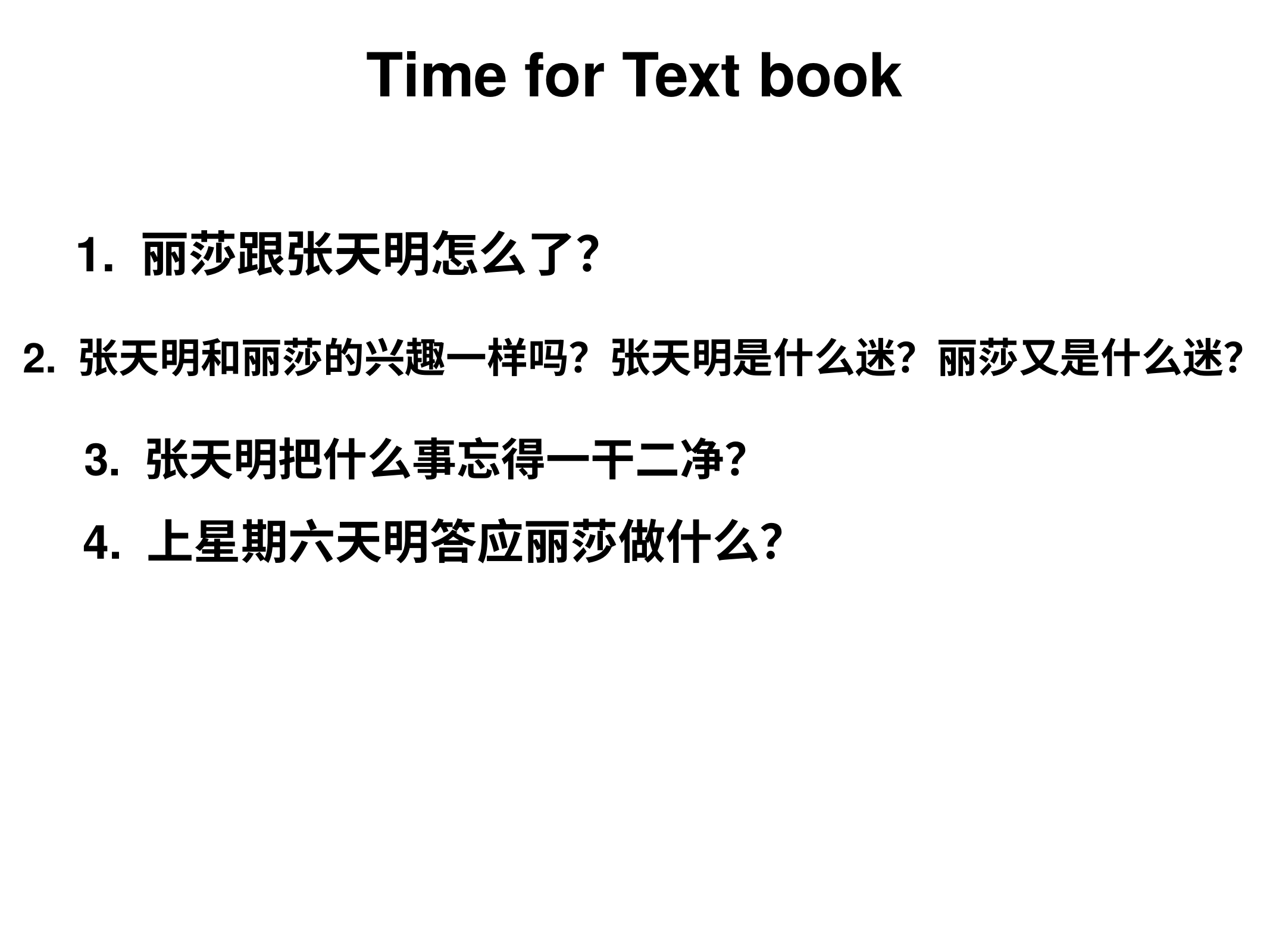

Time for Text book
1. 丽莎跟张天明怎么了？
2. 张天明和丽莎的兴趣一样吗？张天明是什么迷？丽莎又是什么迷？
3. 张天明把什么事忘得一干二净？
4. 上星期六天明答应丽莎做什么？